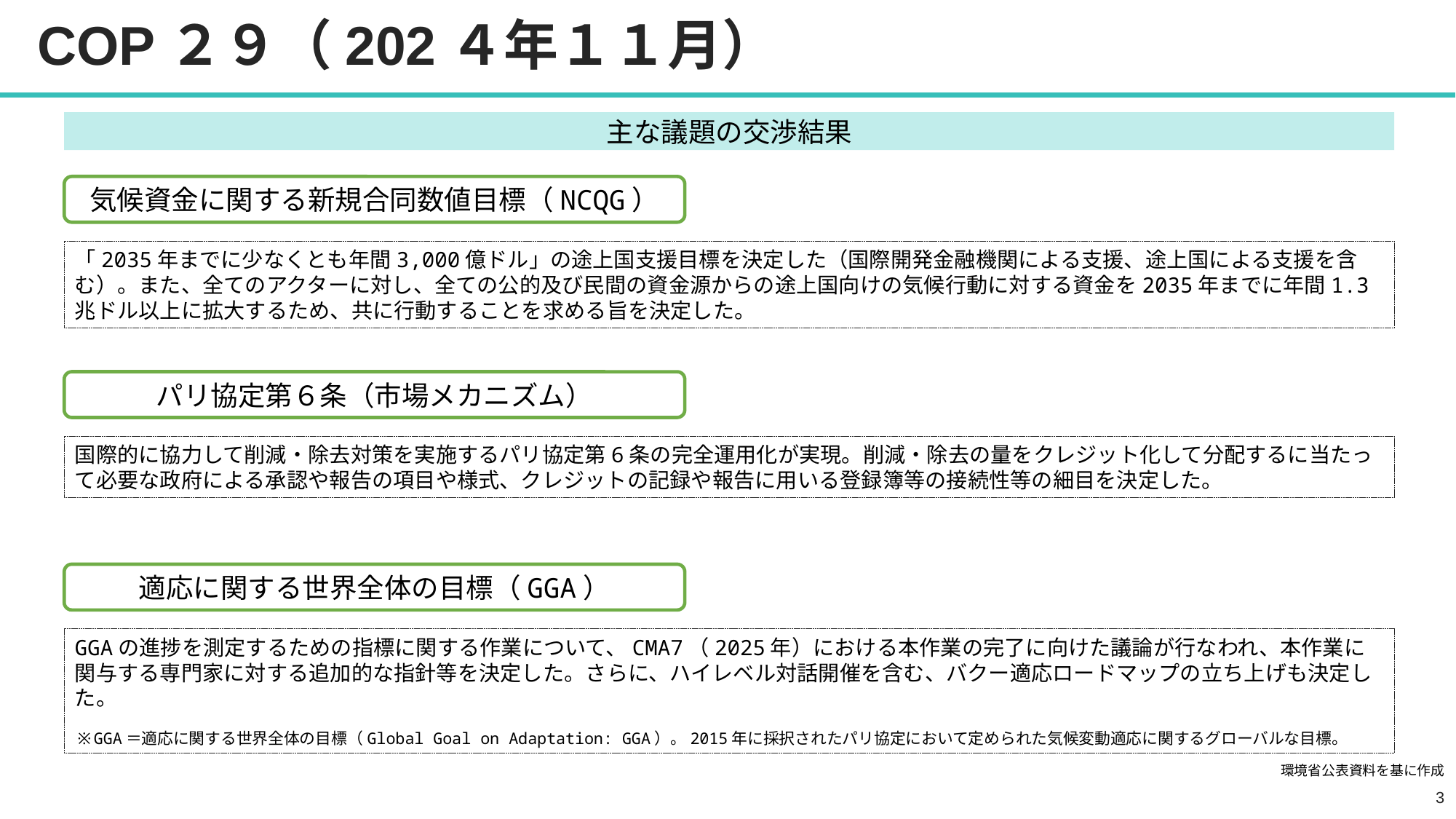

COP２９（202４年１１月）
主な議題の交渉結果
気候資金に関する新規合同数値目標（NCQG）
「2035年までに少なくとも年間3,000億ドル」の途上国支援目標を決定した（国際開発金融機関による支援、途上国による支援を含む）。また、全てのアクターに対し、全ての公的及び民間の資金源からの途上国向けの気候行動に対する資金を2035年までに年間1.3兆ドル以上に拡大するため、共に行動することを求める旨を決定した。
パリ協定第６条（市場メカニズム）
国際的に協力して削減・除去対策を実施するパリ協定第6条の完全運用化が実現。削減・除去の量をクレジット化して分配するに当たって必要な政府による承認や報告の項目や様式、クレジットの記録や報告に用いる登録簿等の接続性等の細目を決定した。
適応に関する世界全体の目標（GGA）
GGAの進捗を測定するための指標に関する作業について、CMA7（2025年）における本作業の完了に向けた議論が行なわれ、本作業に関与する専門家に対する追加的な指針等を決定した。さらに、ハイレベル対話開催を含む、バクー適応ロードマップの立ち上げも決定した。
※GGA＝適応に関する世界全体の目標（Global Goal on Adaptation: GGA）。2015年に採択されたパリ協定において定められた気候変動適応に関するグローバルな目標。
環境省公表資料を基に作成
3